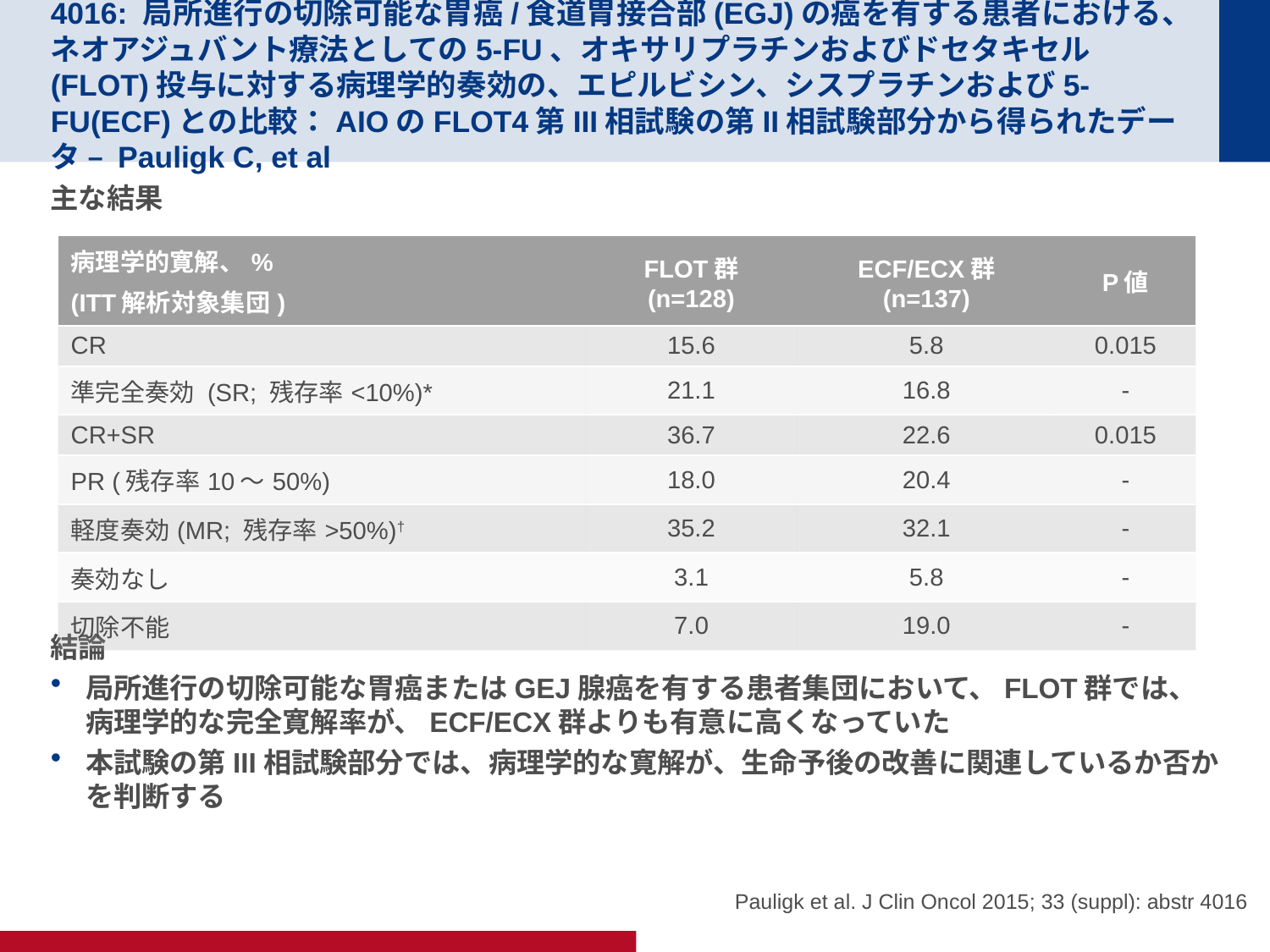

# 4016: 局所進行の切除可能な胃癌/食道胃接合部(EGJ)の癌を有する患者における、ネオアジュバント療法としての5-FU、オキサリプラチンおよびドセタキセル(FLOT)投与に対する病理学的奏効の、エピルビシン、シスプラチンおよび5-FU(ECF)との比較：AIOのFLOT4第III相試験の第II相試験部分から得られたデータ – Pauligk C, et al
主な結果

結論
局所進行の切除可能な胃癌またはGEJ腺癌を有する患者集団において、FLOT群では、病理学的な完全寛解率が、ECF/ECX群よりも有意に高くなっていた
本試験の第III相試験部分では、病理学的な寛解が、生命予後の改善に関連しているか否かを判断する
| 病理学的寛解、% (ITT解析対象集団) | FLOT群 (n=128) | ECF/ECX群 (n=137) | P値 |
| --- | --- | --- | --- |
| CR | 15.6 | 5.8 | 0.015 |
| 準完全奏効 (SR; 残存率<10%)\* | 21.1 | 16.8 | - |
| CR+SR | 36.7 | 22.6 | 0.015 |
| PR (残存率10～50%) | 18.0 | 20.4 | - |
| 軽度奏効(MR; 残存率>50%)† | 35.2 | 32.1 | - |
| 奏効なし | 3.1 | 5.8 | - |
| 切除不能 | 7.0 | 19.0 | - |
Pauligk et al. J Clin Oncol 2015; 33 (suppl): abstr 4016